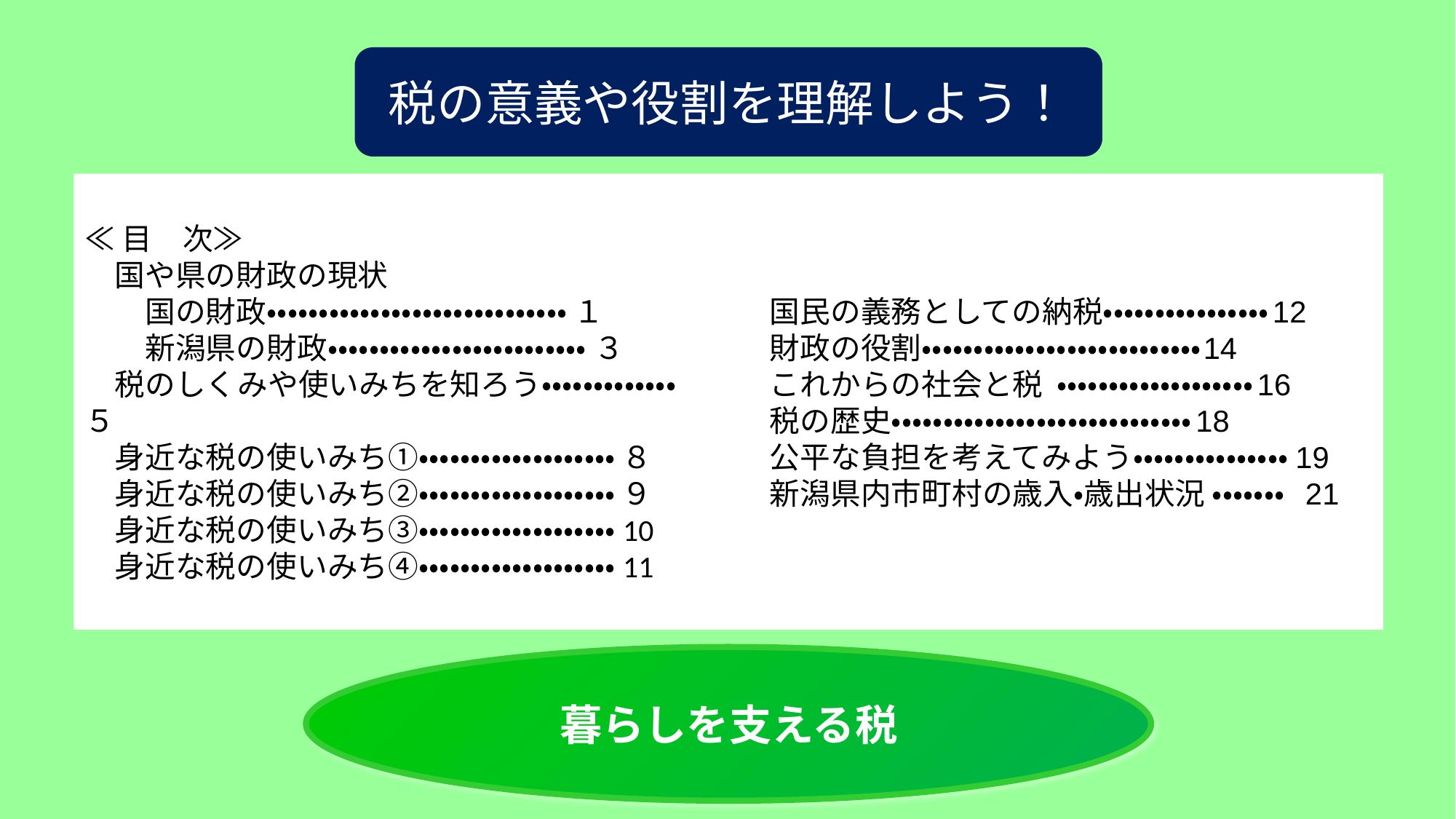

税の意義や役割を理解しよう！

　国民の義務としての納税・・・・・・・・・・・・・・・・　12
　財政の役割・・・・・・・・・・・・・・・・・・・・・・・・・・・　14
　これからの社会と税  ・・・・・・・・・・・・・・・・・・・　16
　税の歴史・・・・・・・・・・・・・・・・・・・・・・・・・・・・・　18
　公平な負担を考えてみよう・・・・・・・・・・・・・・・19
　新潟県内市町村の歳入・歳出状況 ・・・・・・・　21

≪目　次≫
　国や県の財政の現状
　　国の財政・・・・・・・・・・・・・・・・・・・・・・・・・・・・・ １
　　新潟県の財政・・・・・・・・・・・・・・・・・・・・・・・・・　３
　税のしくみや使いみちを知ろう・・・・・・・・・・・・・　５
　身近な税の使いみち①・・・・・・・・・・・・・・・・・・・　８
　身近な税の使いみち②・・・・・・・・・・・・・・・・・・・　９
　身近な税の使いみち③・・・・・・・・・・・・・・・・・・・10
　身近な税の使いみち④・・・・・・・・・・・・・・・・・・・11
暮らしを支える税